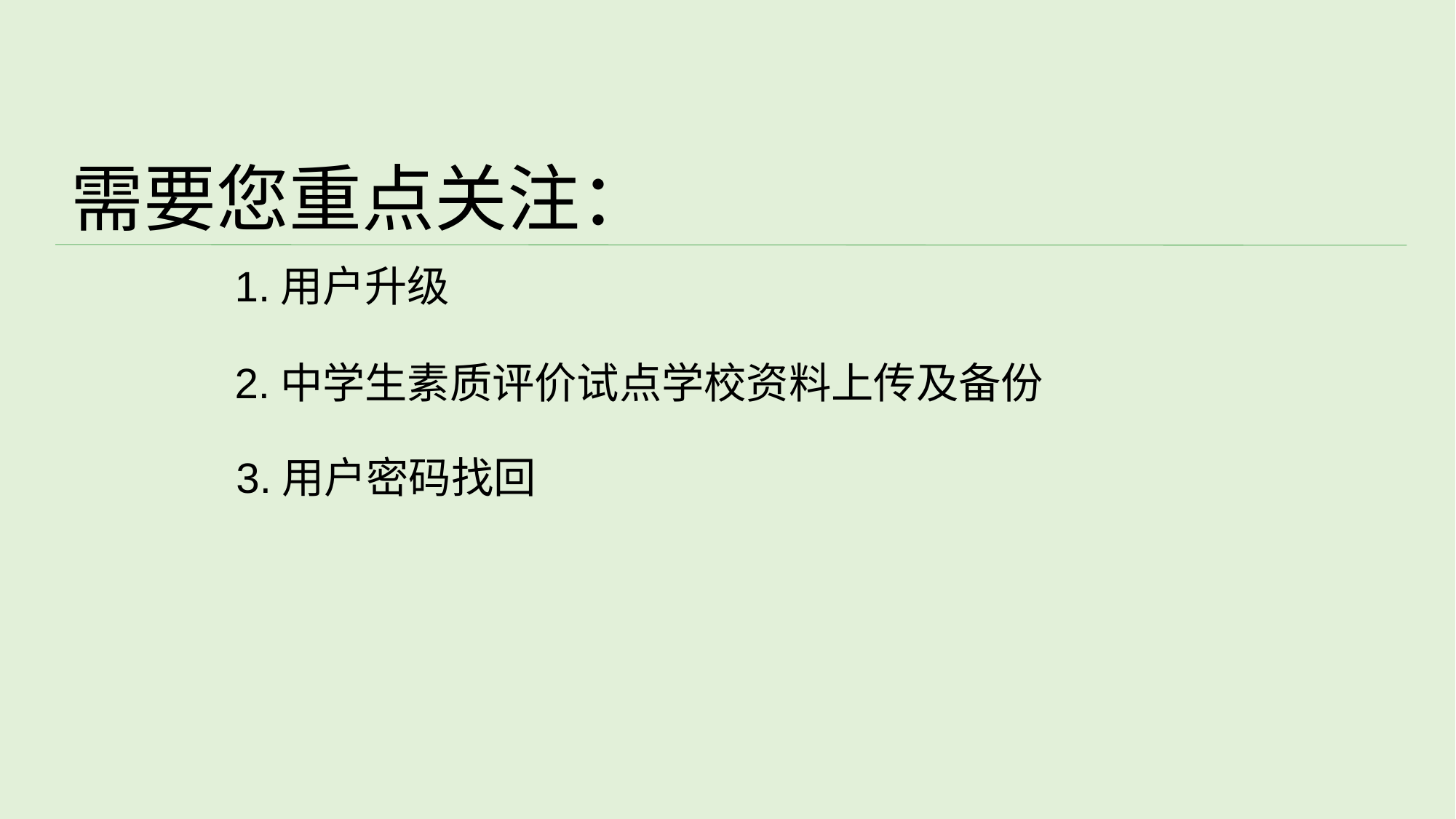

需要您重点关注：
1.用户升级
2.中学生素质评价试点学校资料上传及备份
3.用户密码找回